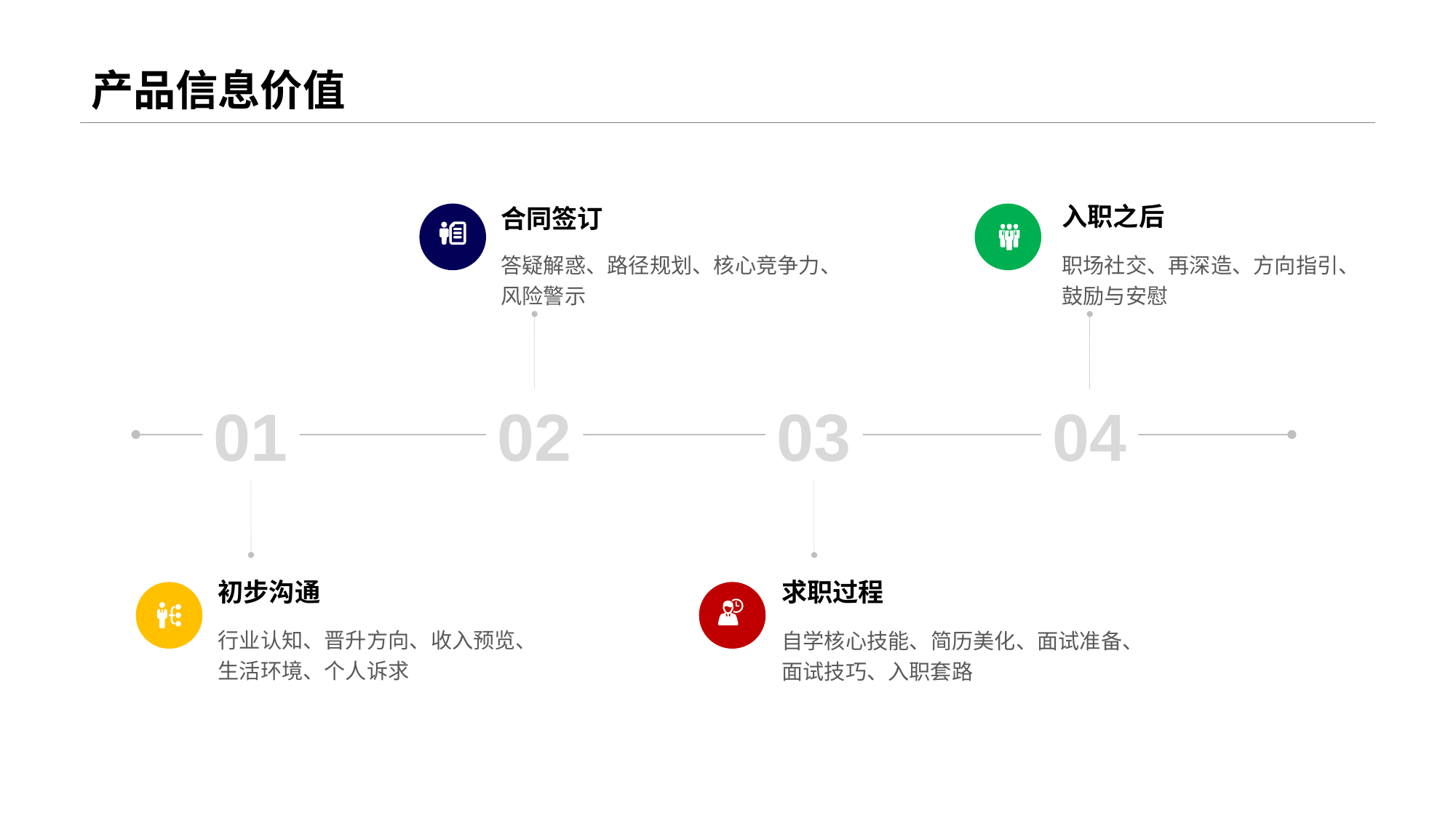

# 产品信息价值
入职之后
合同签订

02
04
01
03

职场社交、再深造、方向指引、
鼓励与安慰
答疑解惑、路径规划、核心竞争力、
风险警示
初步沟通
求职过程

行业认知、晋升方向、收入预览、
生活环境、个人诉求
自学核心技能、简历美化、面试准备、
面试技巧、入职套路